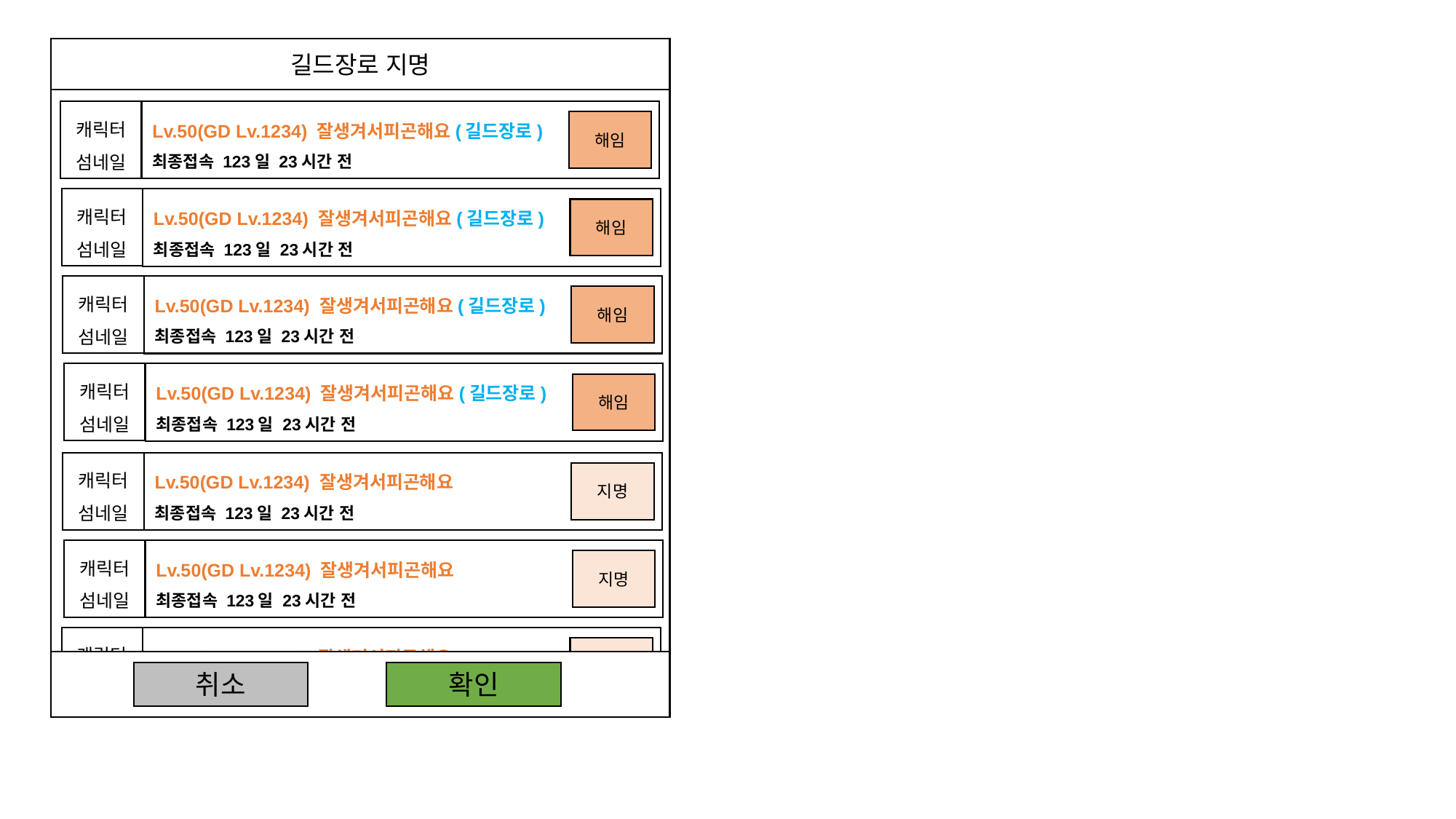

길드장로 지명

캐릭터
섬네일
Lv.50(GD Lv.1234) 잘생겨서피곤해요(길드장로)
최종접속 123일 23시간 전
해임
캐릭터
섬네일
Lv.50(GD Lv.1234) 잘생겨서피곤해요(길드장로)
최종접속 123일 23시간 전
해임
캐릭터
섬네일
Lv.50(GD Lv.1234) 잘생겨서피곤해요(길드장로)
최종접속 123일 23시간 전
해임
캐릭터
섬네일
Lv.50(GD Lv.1234) 잘생겨서피곤해요(길드장로)
최종접속 123일 23시간 전
해임
캐릭터
섬네일
Lv.50(GD Lv.1234) 잘생겨서피곤해요
최종접속 123일 23시간 전
지명
캐릭터
섬네일
Lv.50(GD Lv.1234) 잘생겨서피곤해요
최종접속 123일 23시간 전
지명
캐릭터
섬네일
Lv.50(GD Lv.1234) 잘생겨서피곤해요
최종접속 123일 23시간 전
선택

취소
확인